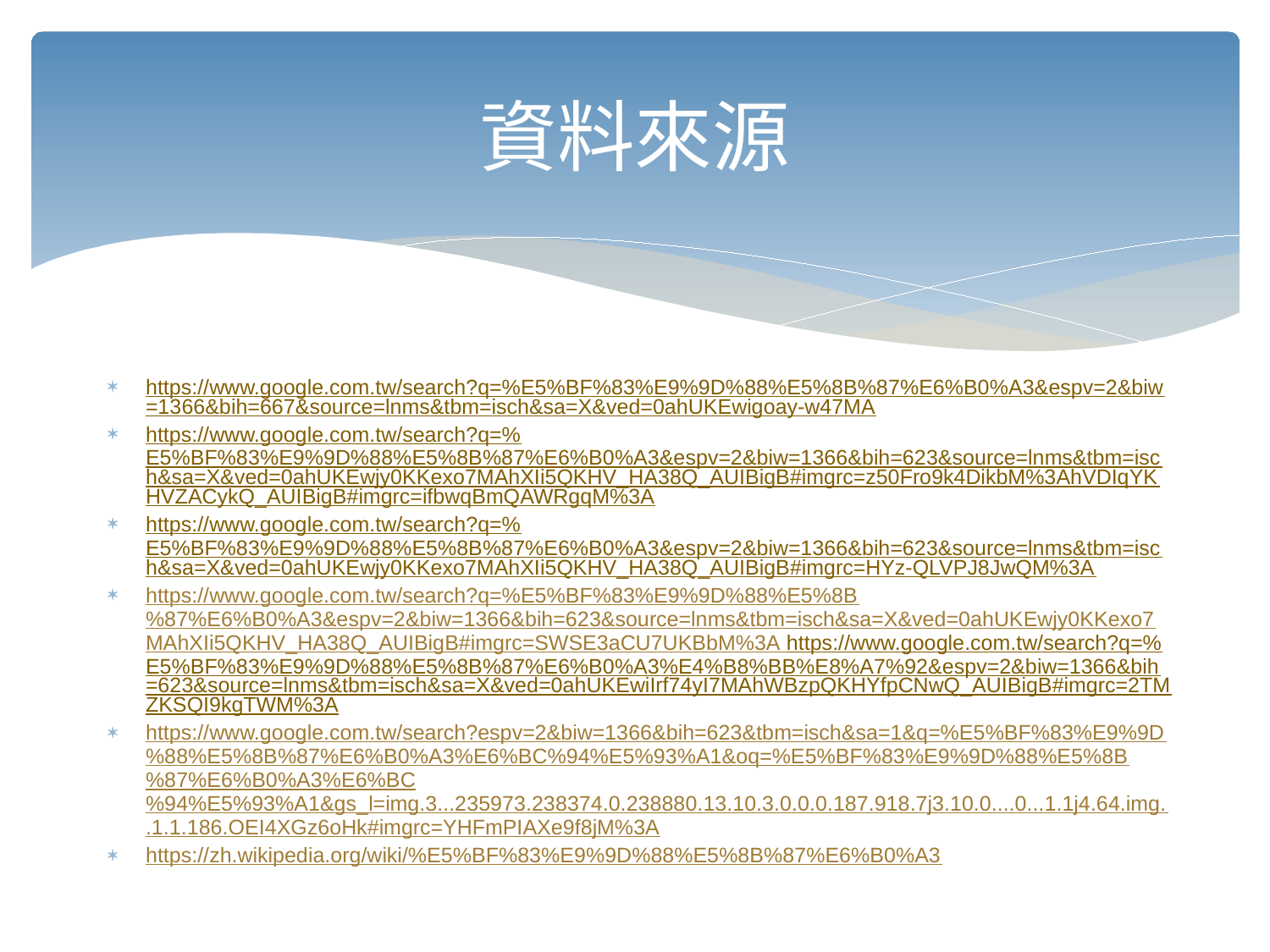

# 資料來源
https://www.google.com.tw/search?q=%E5%BF%83%E9%9D%88%E5%8B%87%E6%B0%A3&espv=2&biw=1366&bih=667&source=lnms&tbm=isch&sa=X&ved=0ahUKEwigoay-w47MA
https://www.google.com.tw/search?q=%E5%BF%83%E9%9D%88%E5%8B%87%E6%B0%A3&espv=2&biw=1366&bih=623&source=lnms&tbm=isch&sa=X&ved=0ahUKEwjy0KKexo7MAhXIi5QKHV_HA38Q_AUIBigB#imgrc=z50Fro9k4DikbM%3AhVDIqYKHVZACykQ_AUIBigB#imgrc=ifbwqBmQAWRgqM%3A
https://www.google.com.tw/search?q=%E5%BF%83%E9%9D%88%E5%8B%87%E6%B0%A3&espv=2&biw=1366&bih=623&source=lnms&tbm=isch&sa=X&ved=0ahUKEwjy0KKexo7MAhXIi5QKHV_HA38Q_AUIBigB#imgrc=HYz-QLVPJ8JwQM%3A
https://www.google.com.tw/search?q=%E5%BF%83%E9%9D%88%E5%8B%87%E6%B0%A3&espv=2&biw=1366&bih=623&source=lnms&tbm=isch&sa=X&ved=0ahUKEwjy0KKexo7MAhXIi5QKHV_HA38Q_AUIBigB#imgrc=SWSE3aCU7UKBbM%3A https://www.google.com.tw/search?q=%E5%BF%83%E9%9D%88%E5%8B%87%E6%B0%A3%E4%B8%BB%E8%A7%92&espv=2&biw=1366&bih=623&source=lnms&tbm=isch&sa=X&ved=0ahUKEwiIrf74yI7MAhWBzpQKHYfpCNwQ_AUIBigB#imgrc=2TMZKSQI9kgTWM%3A
https://www.google.com.tw/search?espv=2&biw=1366&bih=623&tbm=isch&sa=1&q=%E5%BF%83%E9%9D%88%E5%8B%87%E6%B0%A3%E6%BC%94%E5%93%A1&oq=%E5%BF%83%E9%9D%88%E5%8B%87%E6%B0%A3%E6%BC%94%E5%93%A1&gs_l=img.3...235973.238374.0.238880.13.10.3.0.0.0.187.918.7j3.10.0....0...1.1j4.64.img..1.1.186.OEI4XGz6oHk#imgrc=YHFmPIAXe9f8jM%3A
https://zh.wikipedia.org/wiki/%E5%BF%83%E9%9D%88%E5%8B%87%E6%B0%A3